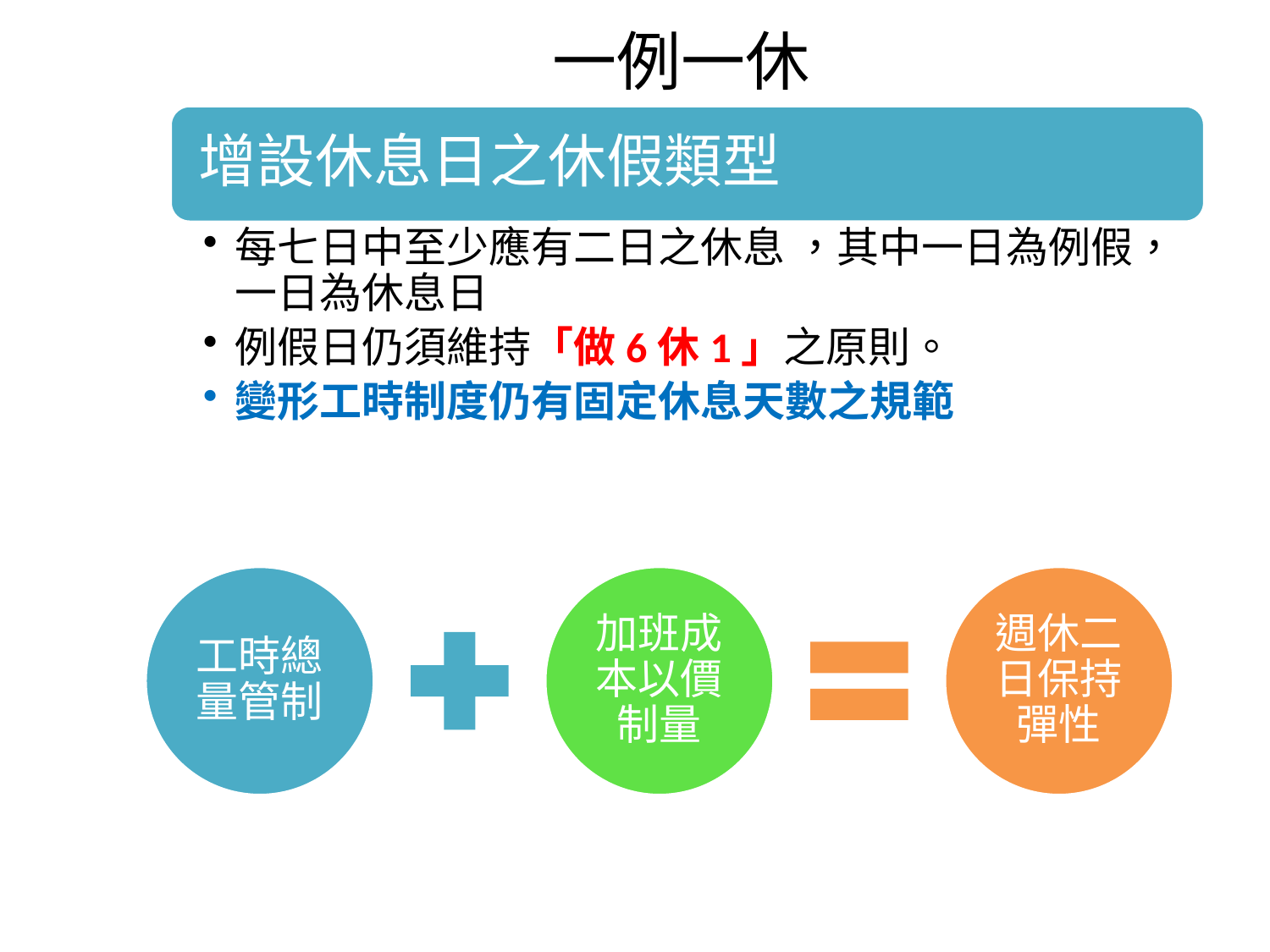

# 一例一休
增設休息日之休假類型
每七日中至少應有二日之休息 ，其中一日為例假，一日為休息日
例假日仍須維持「做6休1」之原則。
變形工時制度仍有固定休息天數之規範
工時總量管制

加班成本以價制量

週休二日保持彈性